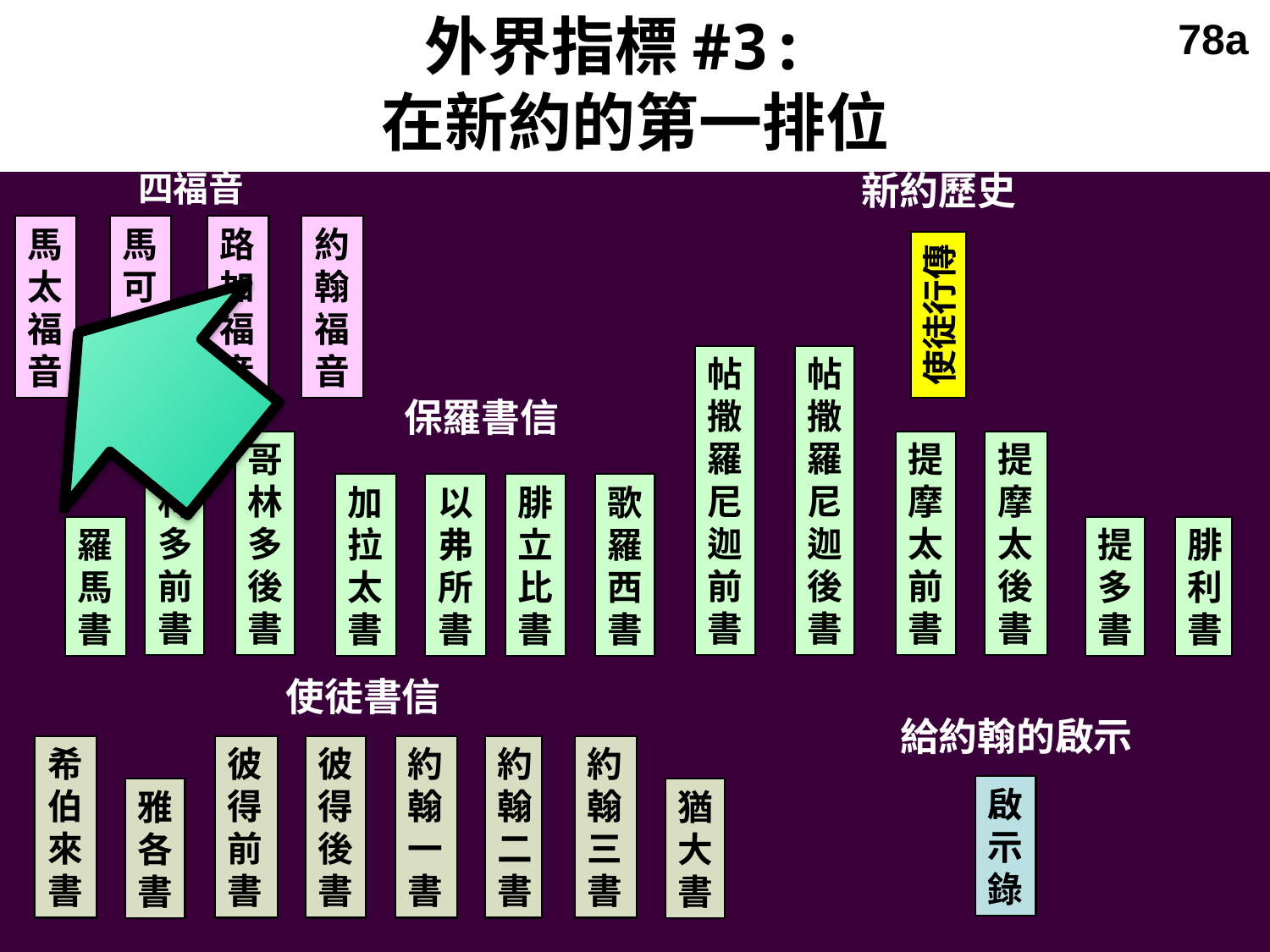

外界指標#3:
在新約的第一排位
78a
四福音
新約歷史
馬
太
福
音
馬
可
福
音
路
加
福
音
約
翰
福
音
使徒行傳

帖
撒
羅
尼
迦
前
書
帖撒羅尼迦後書
哥林多前書
哥林
多後
書
提
摩
太
前
書
提
摩
太
後
書
加
拉
太
書
以
弗
所
書
腓
立
比
書
歌羅
西書
羅
馬
書
提
多
書
腓利書
保羅書信
使徒書信
給約翰的啟示
希
伯
來
書
彼
得
前
書
彼
得
後
書
約
翰
一
書
約翰二書
約
翰
三
書
雅各
書
猶大
書
啟
示
錄